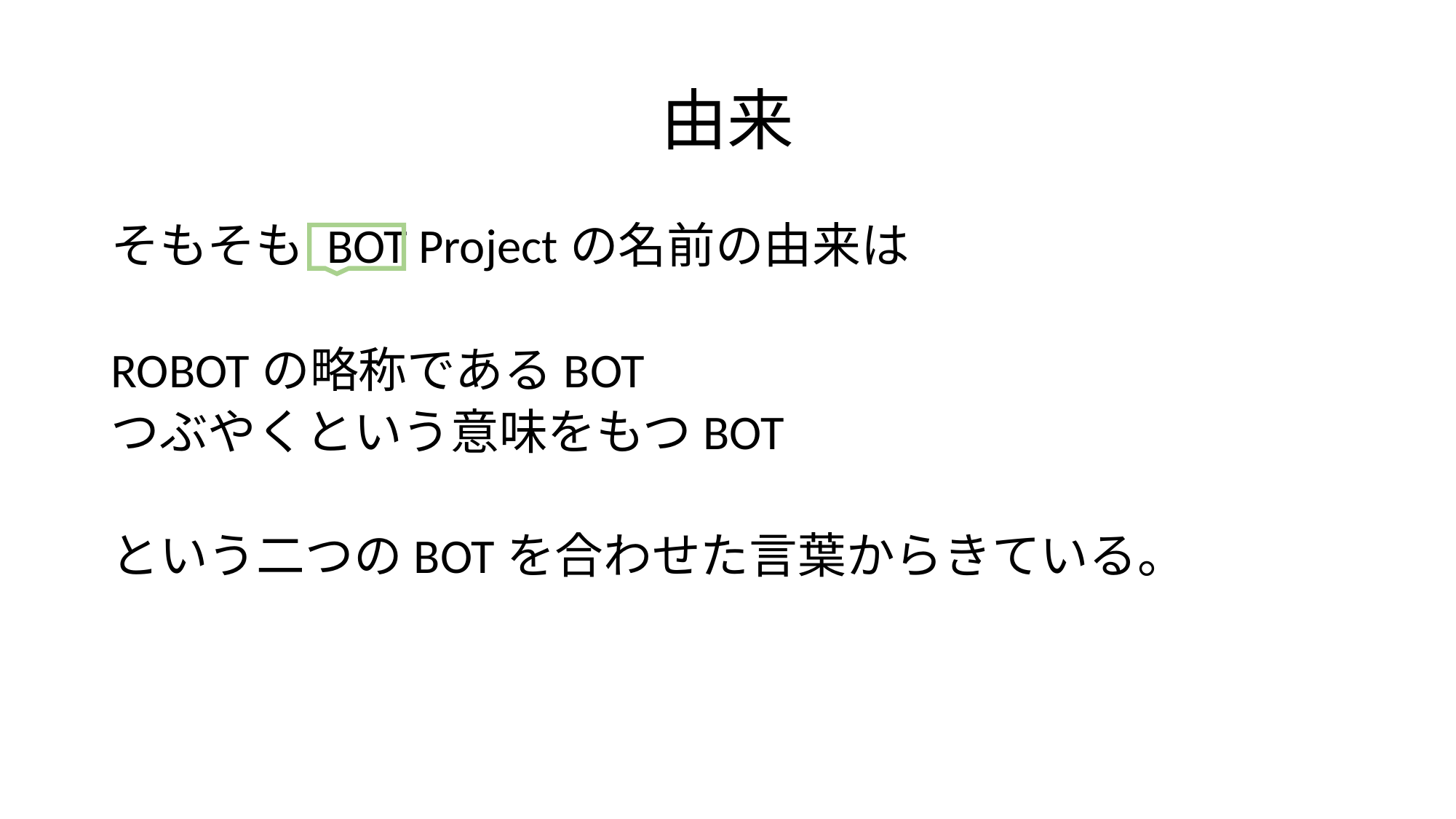

# 由来
そもそも BOT Projectの名前の由来は

ROBOTの略称であるBOT
つぶやくという意味をもつBOT

という二つのBOTを合わせた言葉からきている。